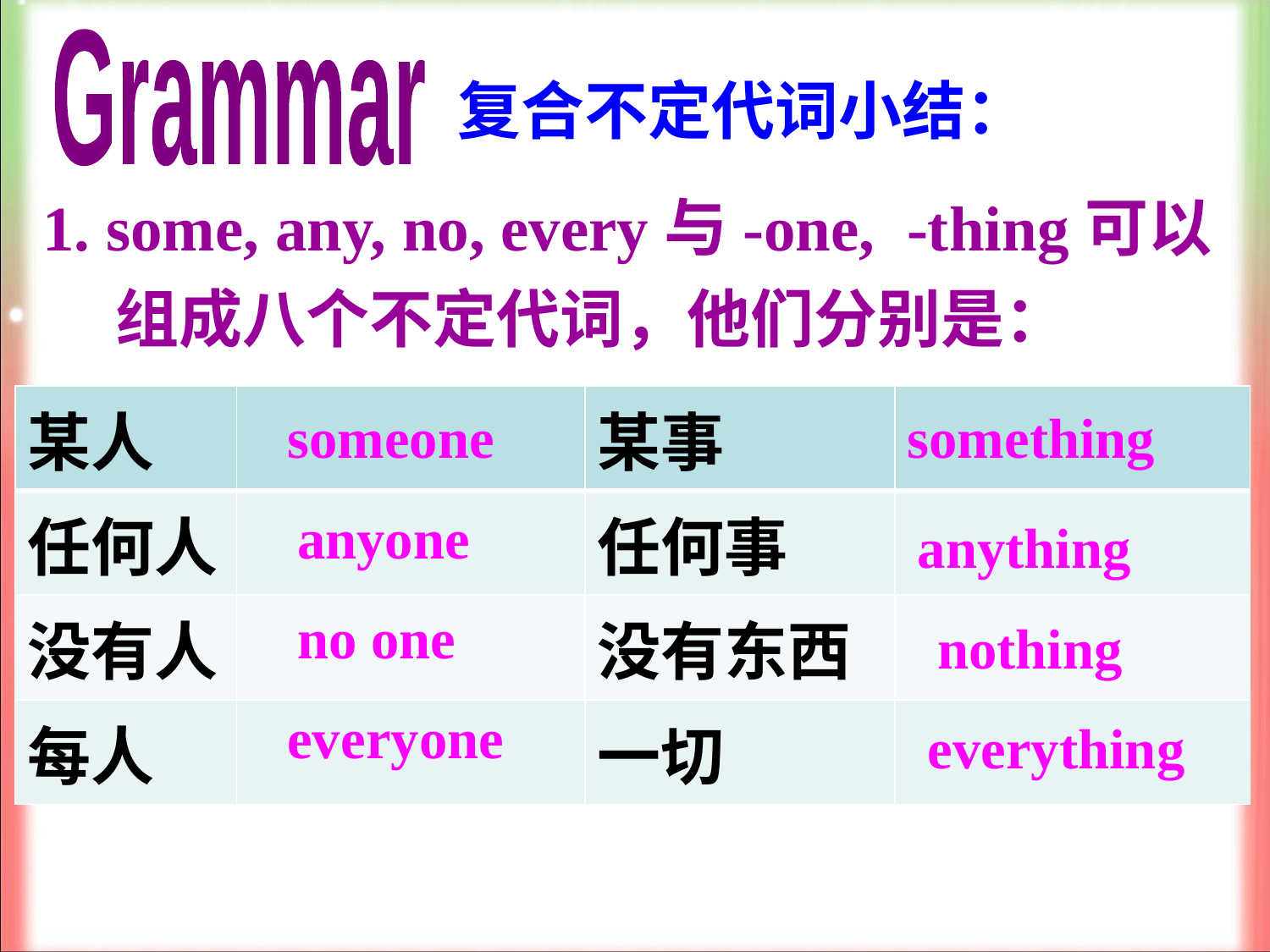

Grammar
复合不定代词小结：
1. some, any, no, every与-one,  -thing可以
    组成八个不定代词，他们分别是：
| 某人 |  | 某事 |  |
| --- | --- | --- | --- |
| 任何人 |  | 任何事 |  |
| 没有人 |  | 没有东西 |  |
| 每人 |  | 一切 |  |
someone
something
anyone
anything
no one
nothing
everyone
everything